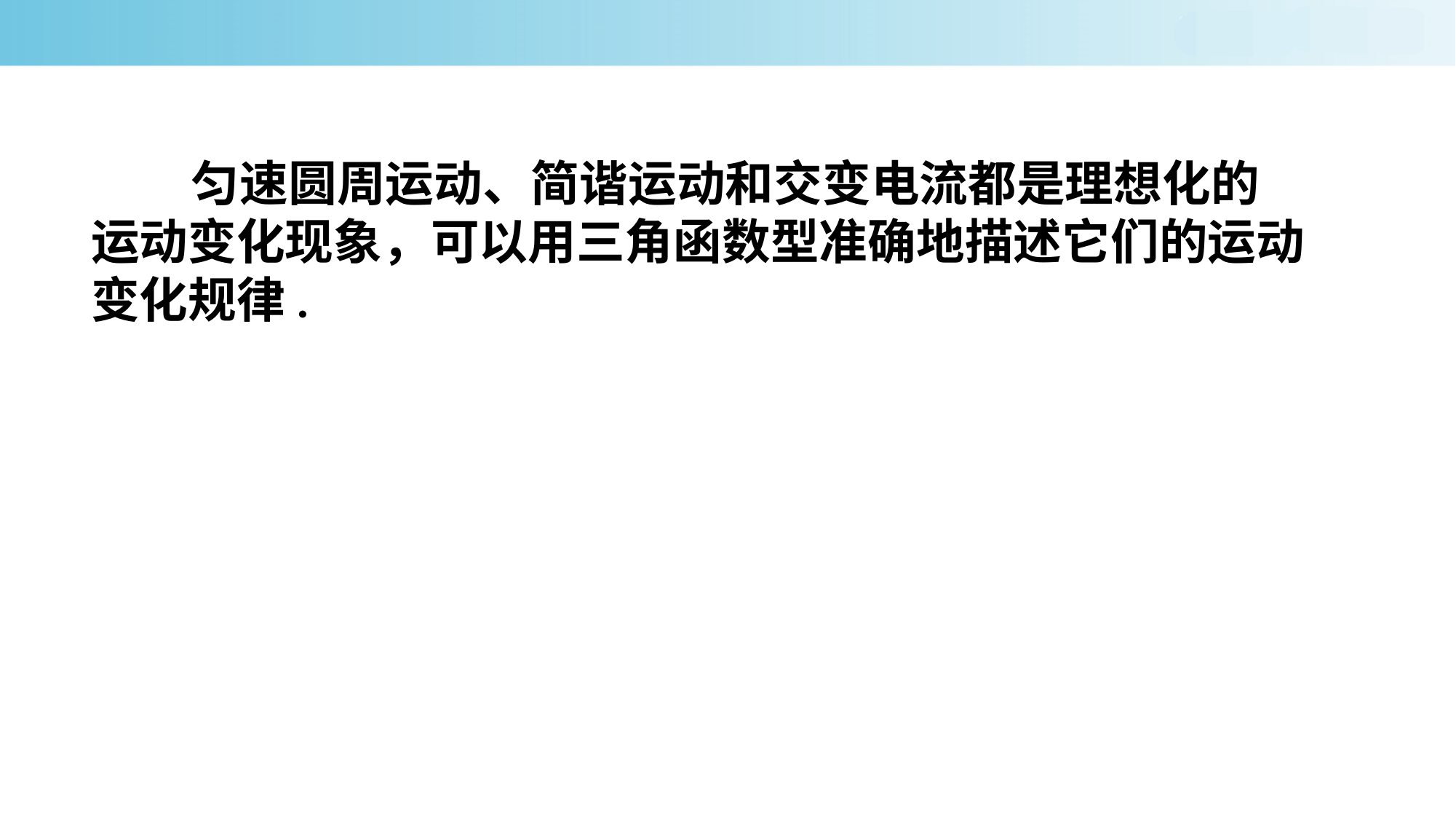

匀速圆周运动、简谐运动和交变电流都是理想化的运动变化现象，可以用三角函数型准确地描述它们的运动变化规律.